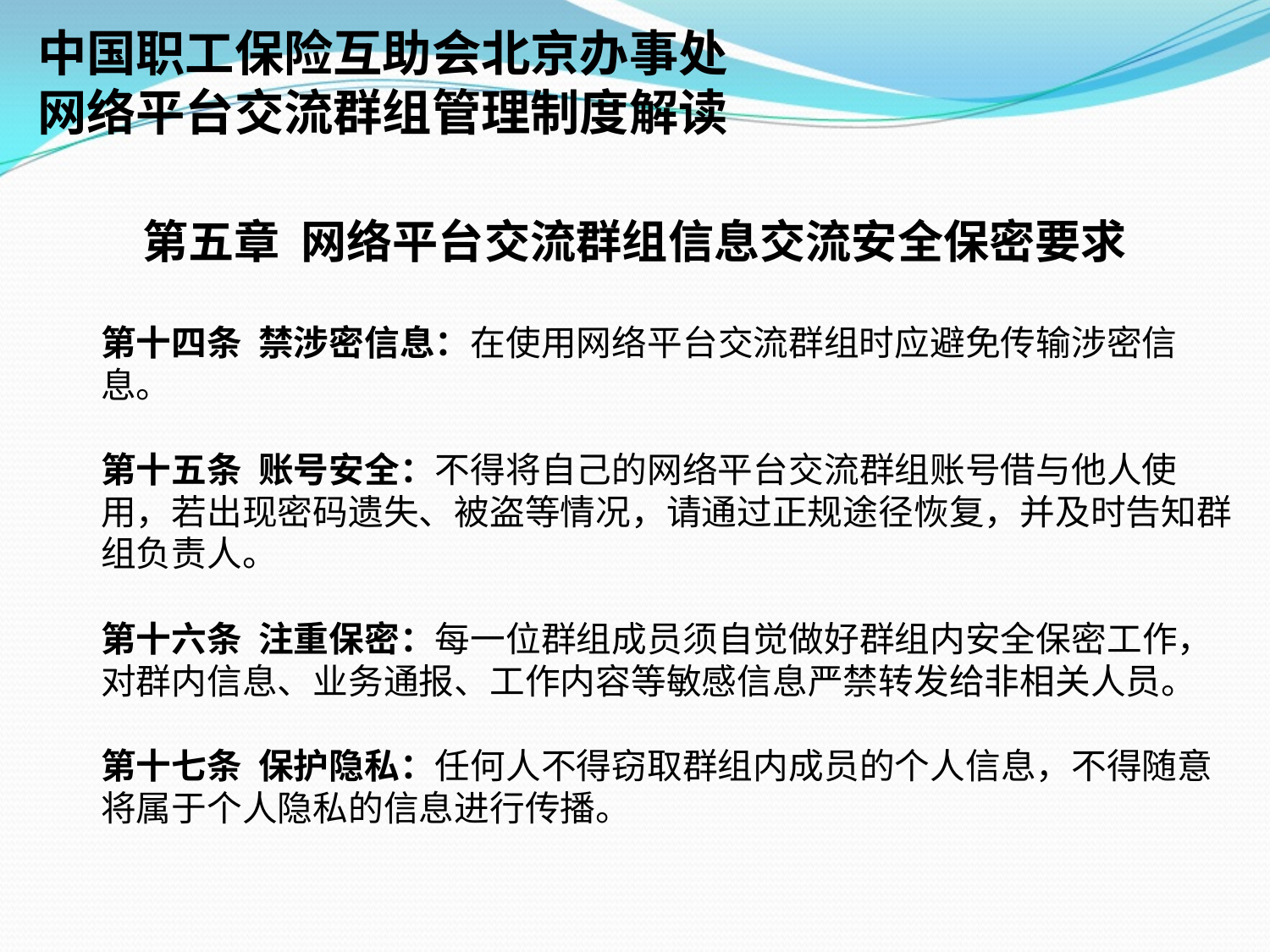

中国职工保险互助会北京办事处
网络平台交流群组管理制度解读
第五章  网络平台交流群组信息交流安全保密要求

第十四条  禁涉密信息：在使用网络平台交流群组时应避免传输涉密信息。

第十五条  账号安全：不得将自己的网络平台交流群组账号借与他人使用，若出现密码遗失、被盗等情况，请通过正规途径恢复，并及时告知群组负责人。

第十六条  注重保密：每一位群组成员须自觉做好群组内安全保密工作，对群内信息、业务通报、工作内容等敏感信息严禁转发给非相关人员。

第十七条  保护隐私：任何人不得窃取群组内成员的个人信息，不得随意将属于个人隐私的信息进行传播。